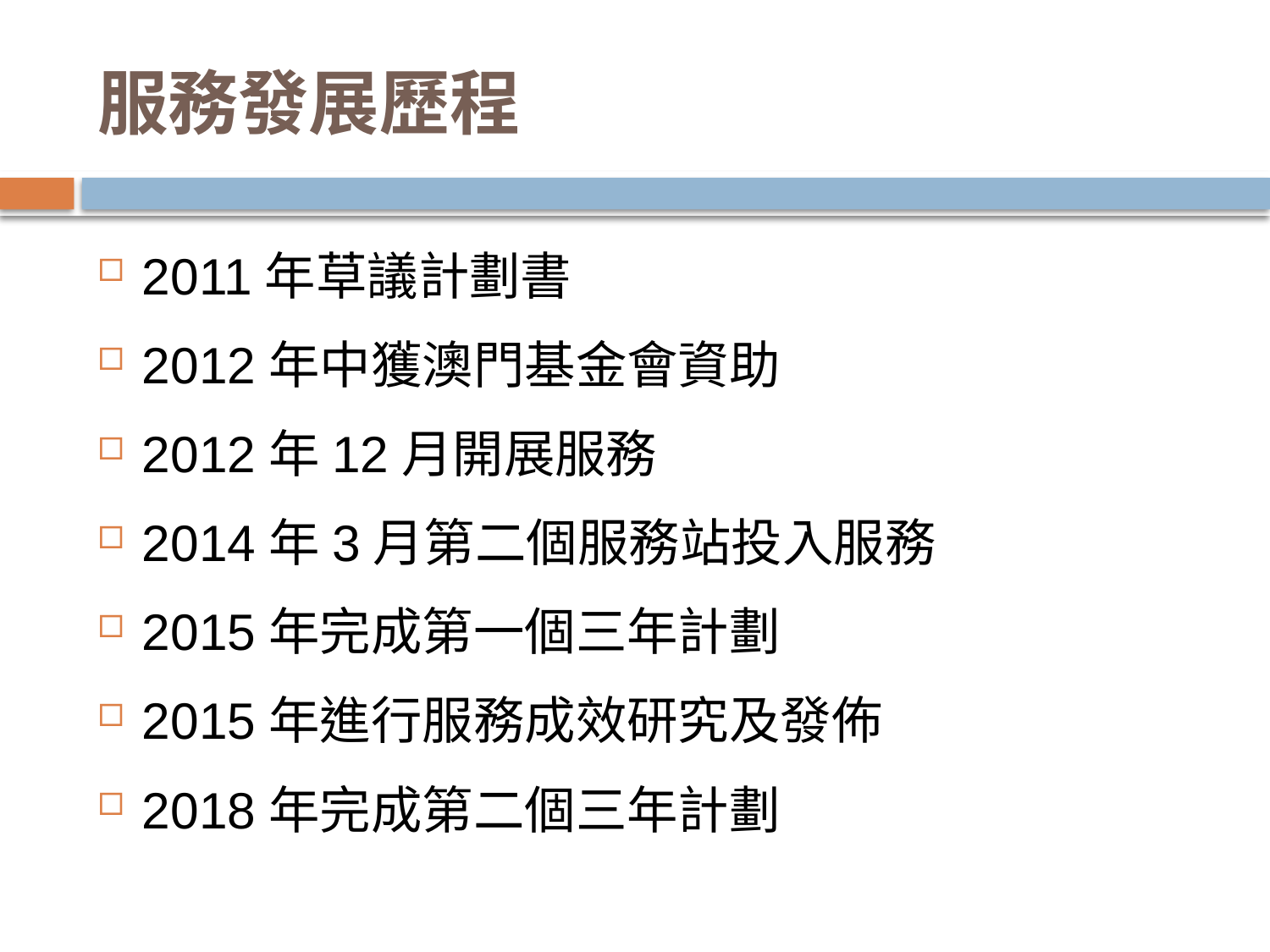

# 服務發展歷程
2011年草議計劃書
2012年中獲澳門基金會資助
2012年12月開展服務
2014年3月第二個服務站投入服務
2015年完成第一個三年計劃
2015年進行服務成效研究及發佈
2018年完成第二個三年計劃